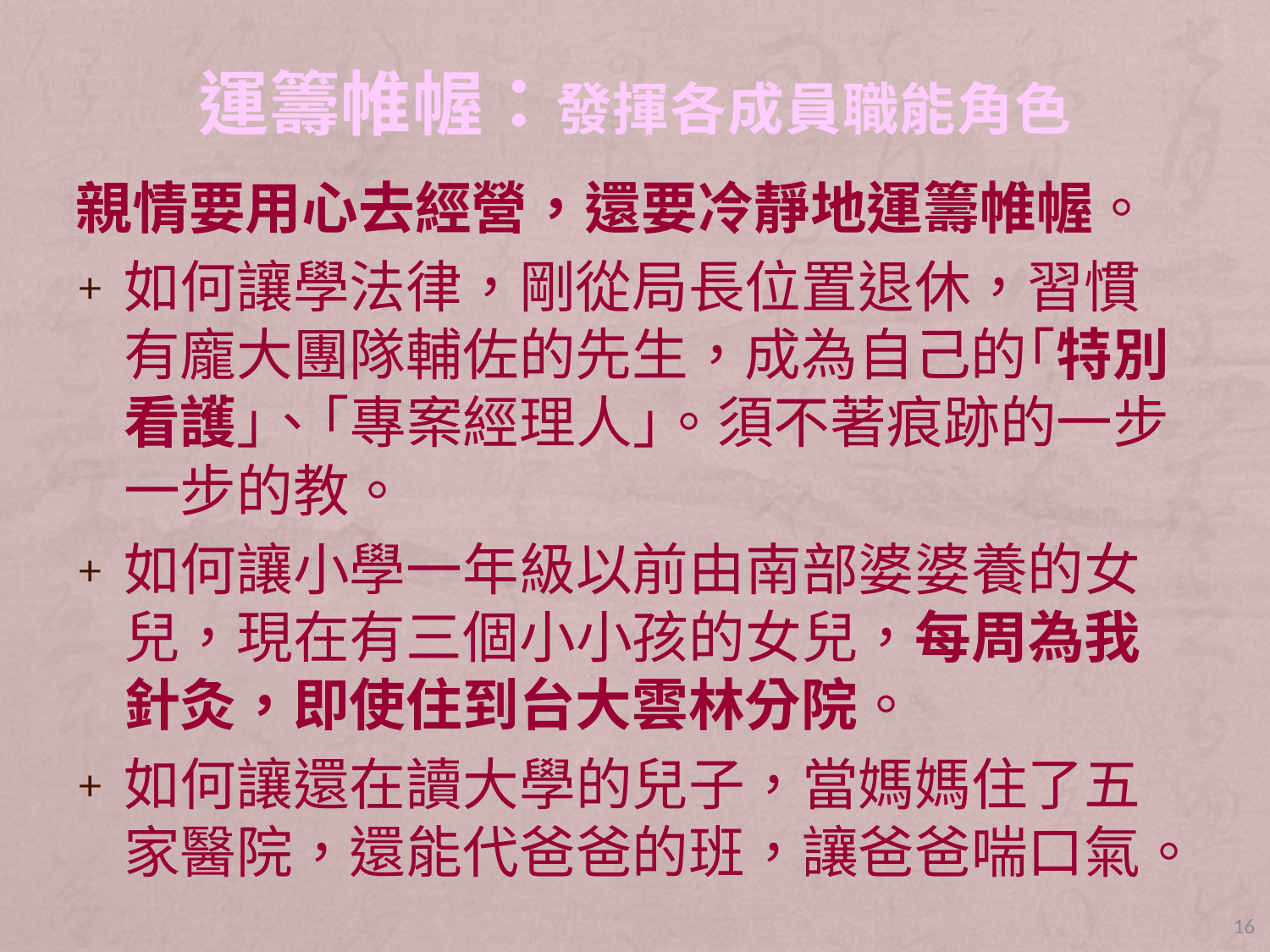

# 運籌帷幄：發揮各成員職能角色
親情要用心去經營，還要冷靜地運籌帷幄。
如何讓學法律，剛從局長位置退休，習慣有龐大團隊輔佐的先生，成為自己的｢特別看護｣、｢專案經理人｣。須不著痕跡的一步一步的教。
如何讓小學一年級以前由南部婆婆養的女兒，現在有三個小小孩的女兒，每周為我針灸，即使住到台大雲林分院。
如何讓還在讀大學的兒子，當媽媽住了五家醫院，還能代爸爸的班，讓爸爸喘口氣。
16